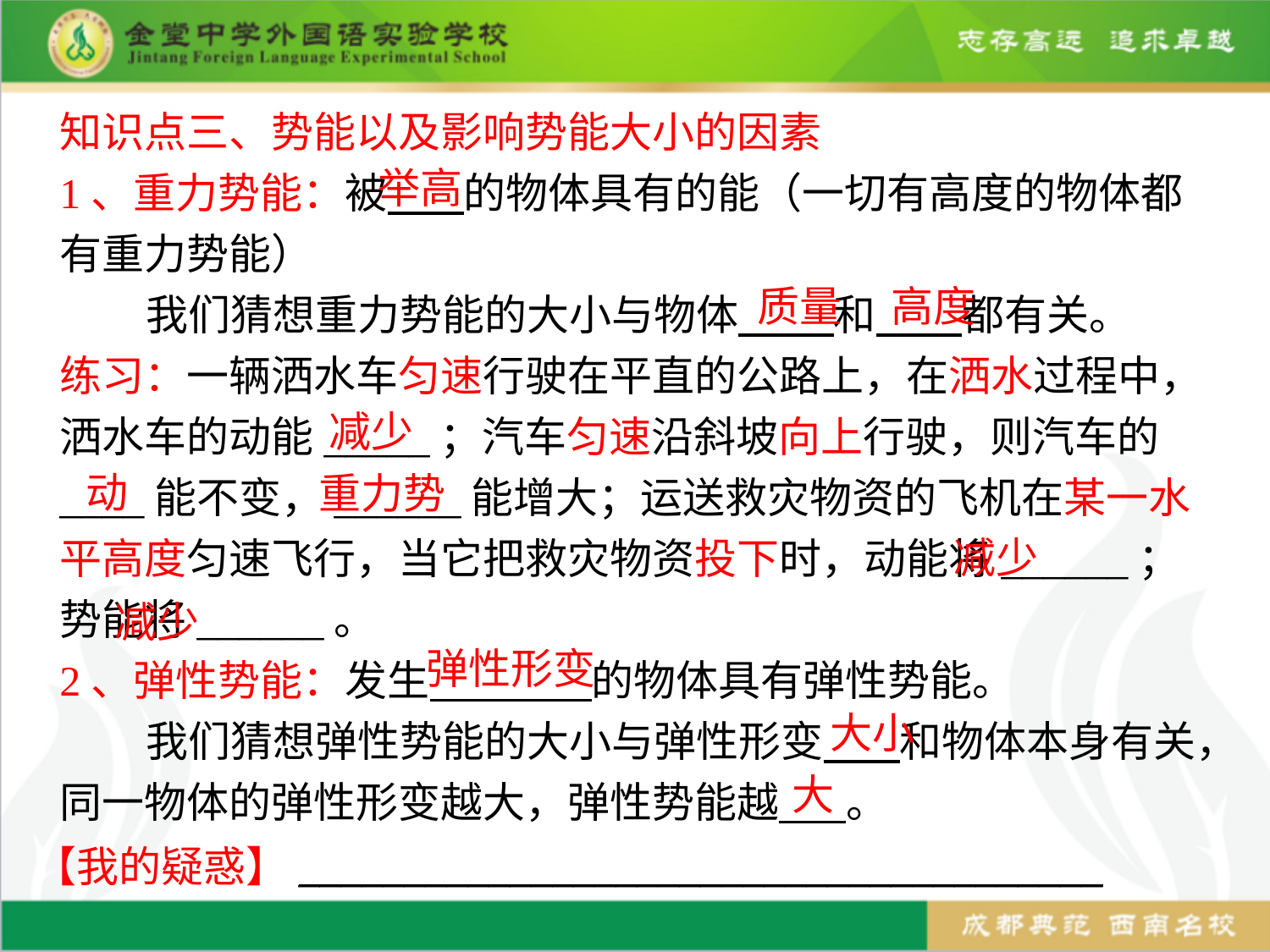

知识点三、势能以及影响势能大小的因素
1、重力势能：被        的物体具有的能（一切有高度的物体都有重力势能）
        我们猜想重力势能的大小与物体          和         都有关。
练习：一辆洒水车匀速行驶在平直的公路上，在洒水过程中，洒水车的动能_____；汽车匀速沿斜坡向上行驶，则汽车的____能不变，______能增大；运送救灾物资的飞机在某一水平高度匀速飞行，当它把救灾物资投下时，动能将______；势能将______。
2、弹性势能：发生                 的物体具有弹性势能。
        我们猜想弹性势能的大小与弹性形变        和物体本身有关，同一物体的弹性形变越大，弹性势能越       。
举高
质量
高度
减少
动
重力势
减少
减少
弹性形变
大小
大
【我的疑惑】______________________________________